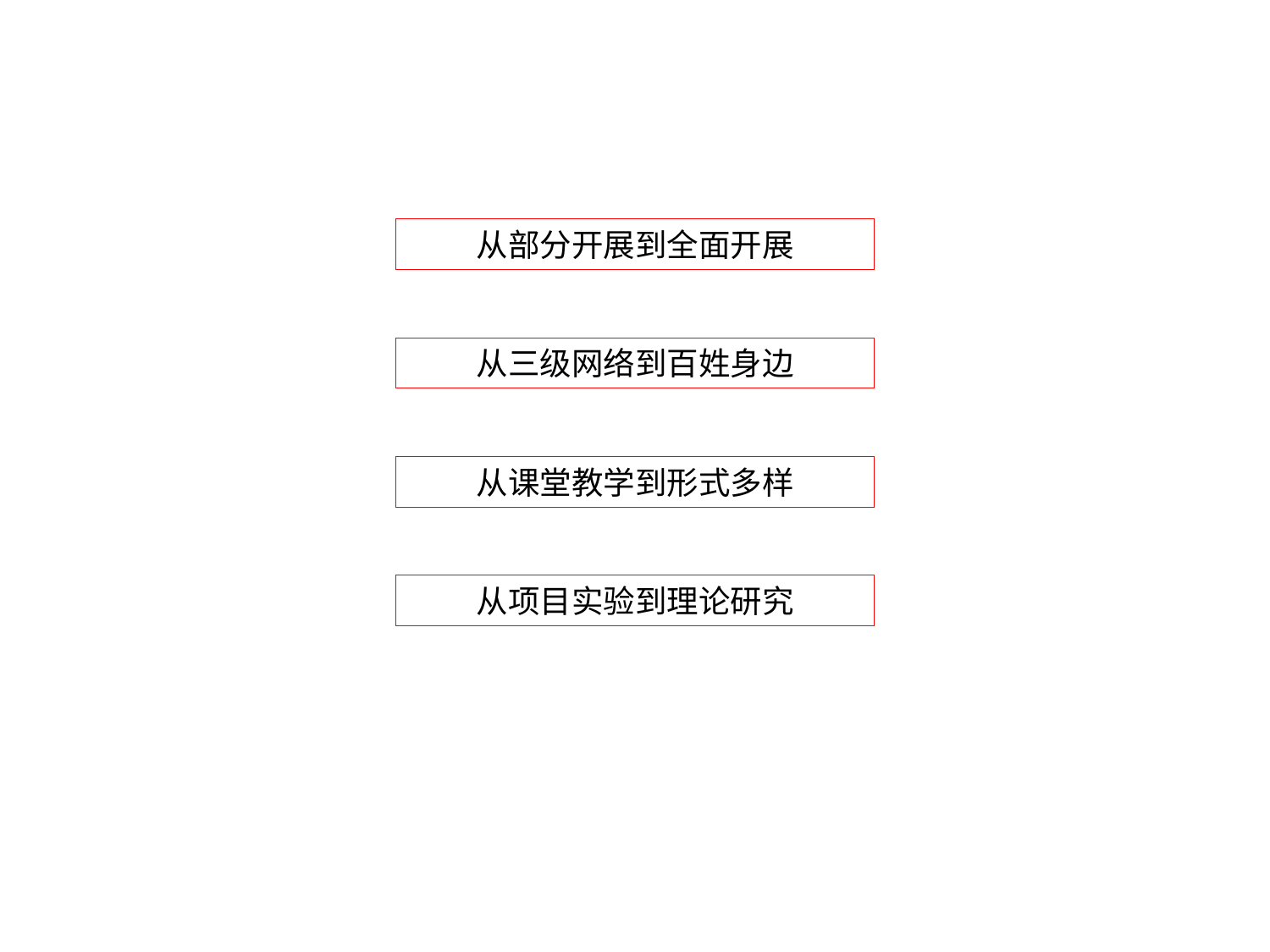

从部分开展到全面开展
从三级网络到百姓身边
从课堂教学到形式多样
从项目实验到理论研究